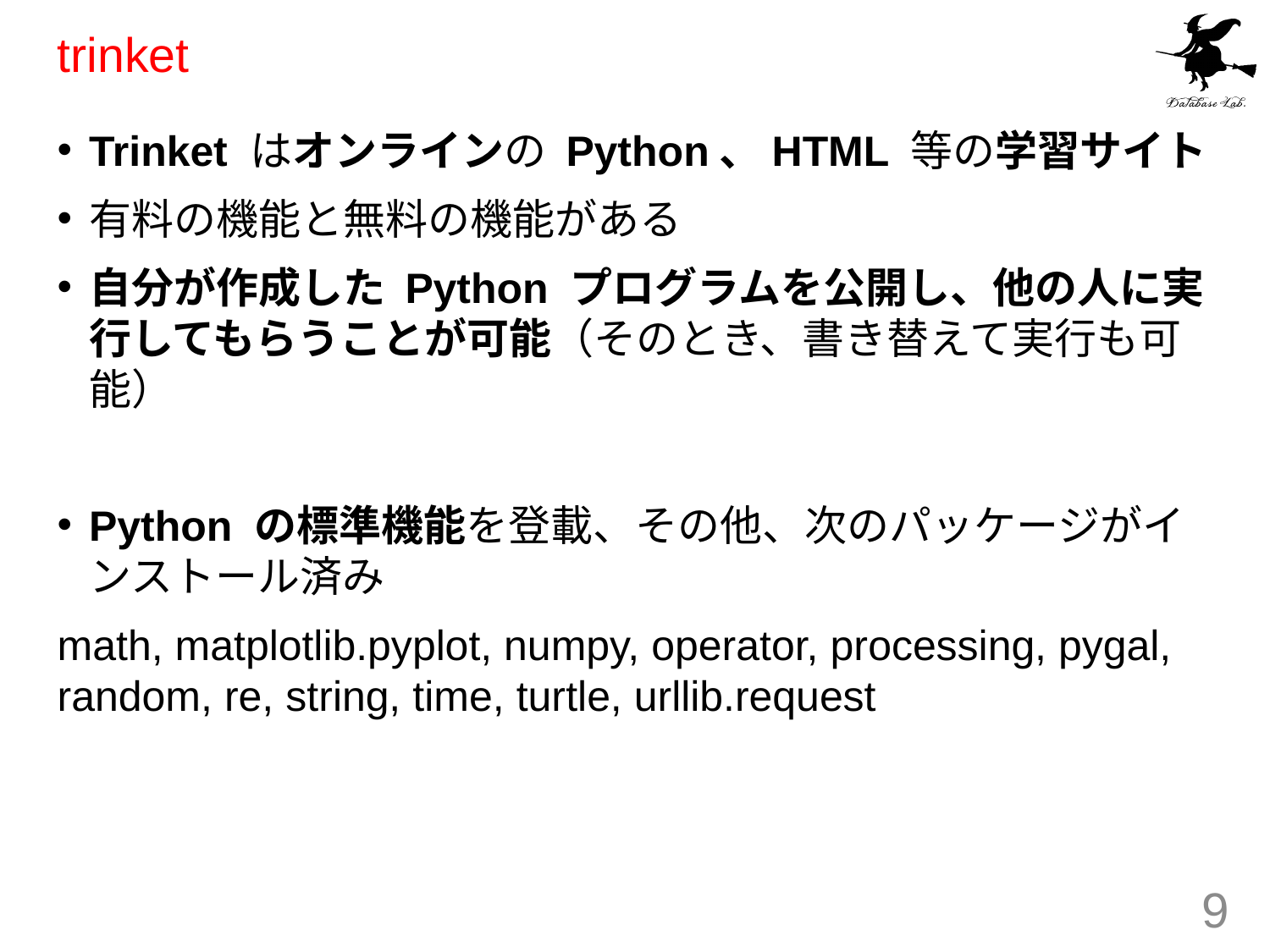

# trinket
Trinket はオンラインの Python、HTML 等の学習サイト
有料の機能と無料の機能がある
自分が作成した Python プログラムを公開し、他の人に実行してもらうことが可能（そのとき、書き替えて実行も可能）

Python の標準機能を登載、その他、次のパッケージがインストール済み
math, matplotlib.pyplot, numpy, operator, processing, pygal, random, re, string, time, turtle, urllib.request
9